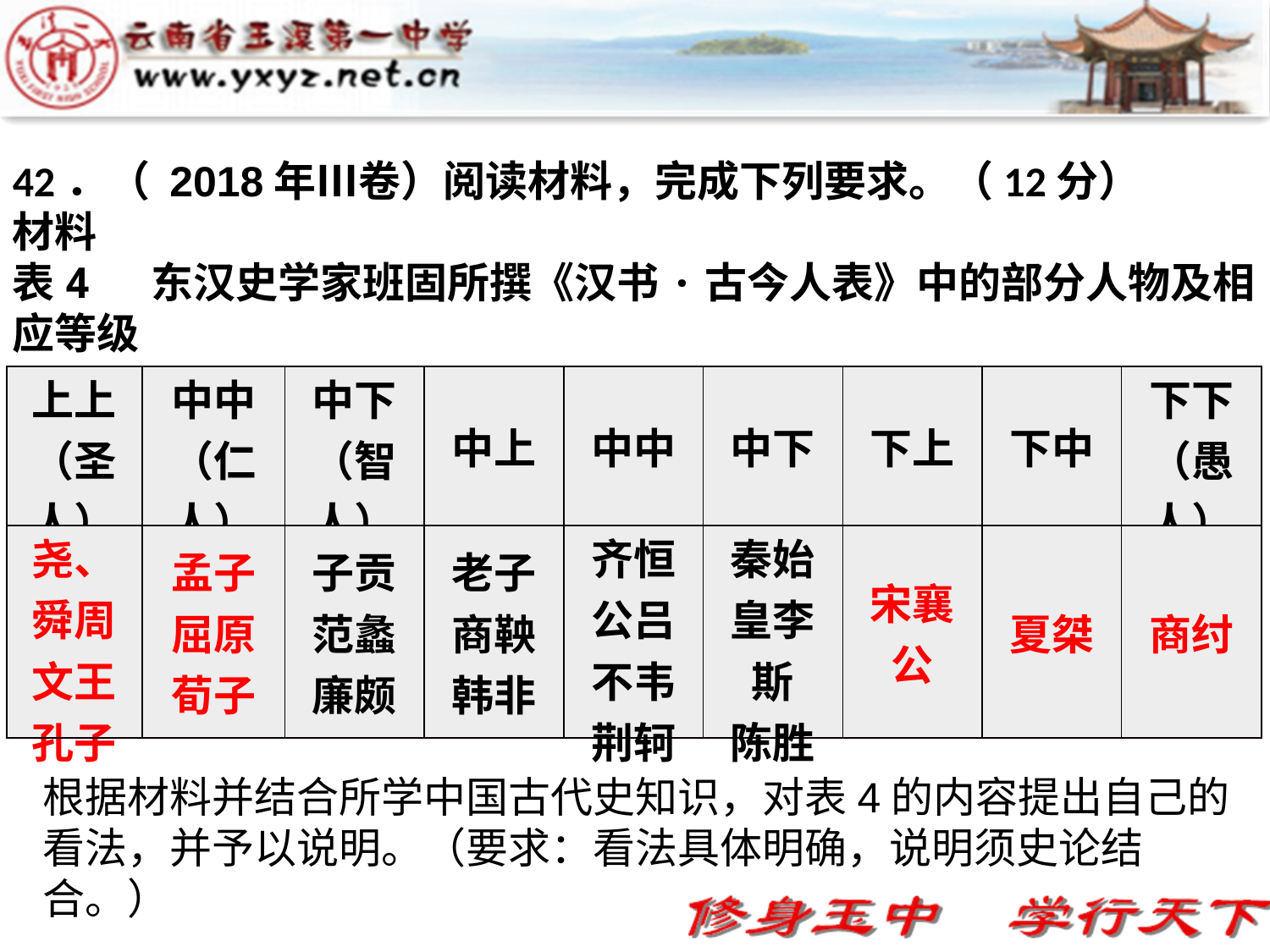

42．（ 2018年Ⅲ卷）阅读材料，完成下列要求。（12分）
材料
表4  东汉史学家班固所撰《汉书·古今人表》中的部分人物及相应等级
| 上上（圣人） | 中中（仁人） | 中下（智人） | 中上 | 中中 | 中下 | 下上 | 下中 | 下下（愚人） |
| --- | --- | --- | --- | --- | --- | --- | --- | --- |
| 尧、舜周文王孔子 | 孟子 屈原 荀子 | 子贡 范蠡 廉颇 | 老子 商鞅 韩非 | 齐恒公吕不韦荆轲 | 秦始皇李斯 陈胜 | 宋襄公 | 夏桀 | 商纣 |

根据材料并结合所学中国古代史知识，对表4的内容提出自己的看法，并予以说明。（要求：看法具体明确，说明须史论结合。）